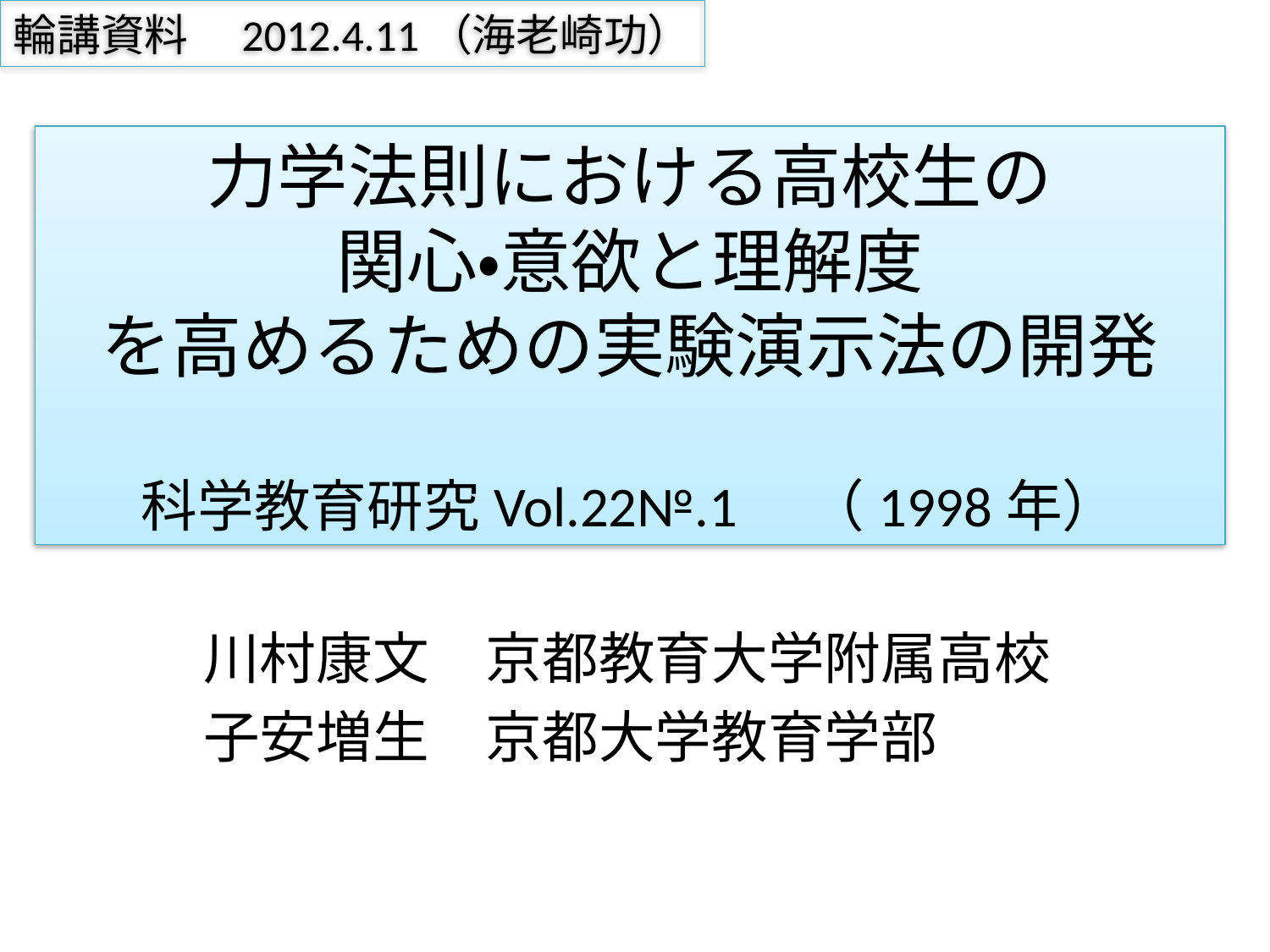

# 輪講資料　2012.4.11（海老崎功）
力学法則における高校生の
関心・意欲と理解度
を高めるための実験演示法の開発

科学教育研究Vol.22№.1　（1998年）
川村康文　京都教育大学附属高校
子安増生　京都大学教育学部